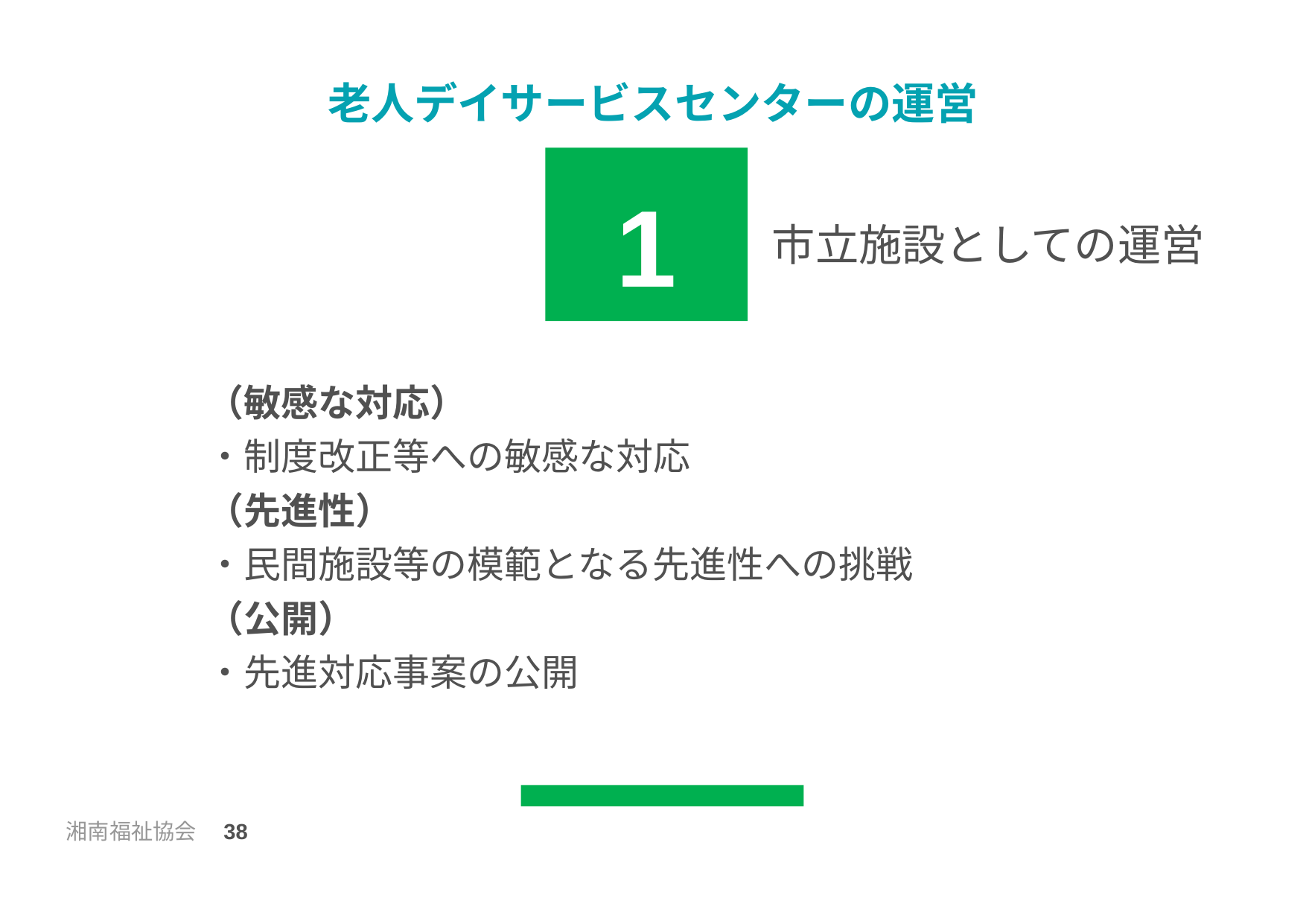

# 老人デイサービスセンターの運営
1
市立施設としての運営
（敏感な対応）
・制度改正等への敏感な対応
（先進性）
・民間施設等の模範となる先進性への挑戦
（公開）
・先進対応事案の公開

湘南福祉協会　38